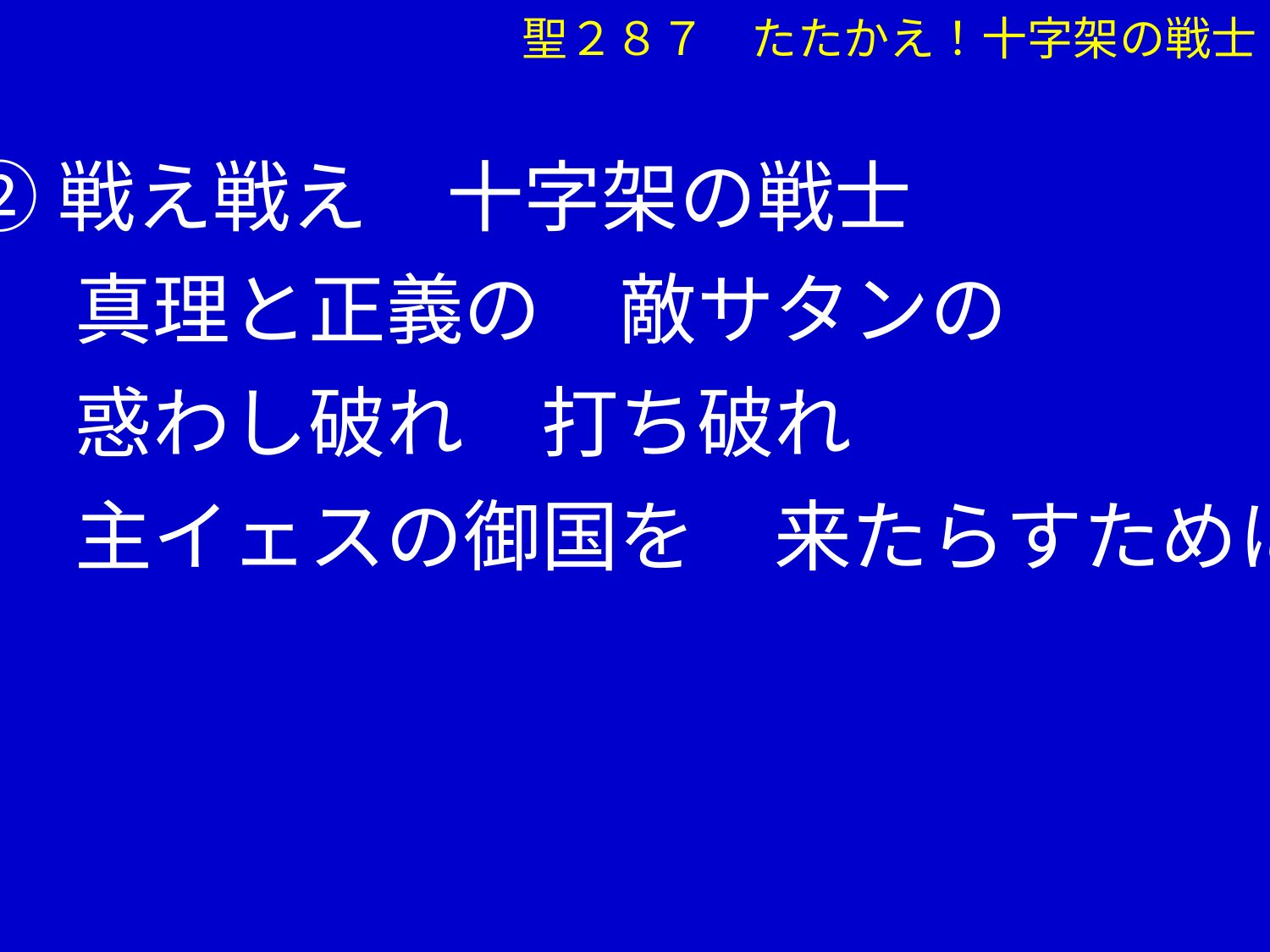

聖２８７　たたかえ！十字架の戦士
②戦え戦え　十字架の戦士
 　真理と正義の　敵サタンの
 　惑わし破れ　打ち破れ
 　主イェスの御国を　来たらすために